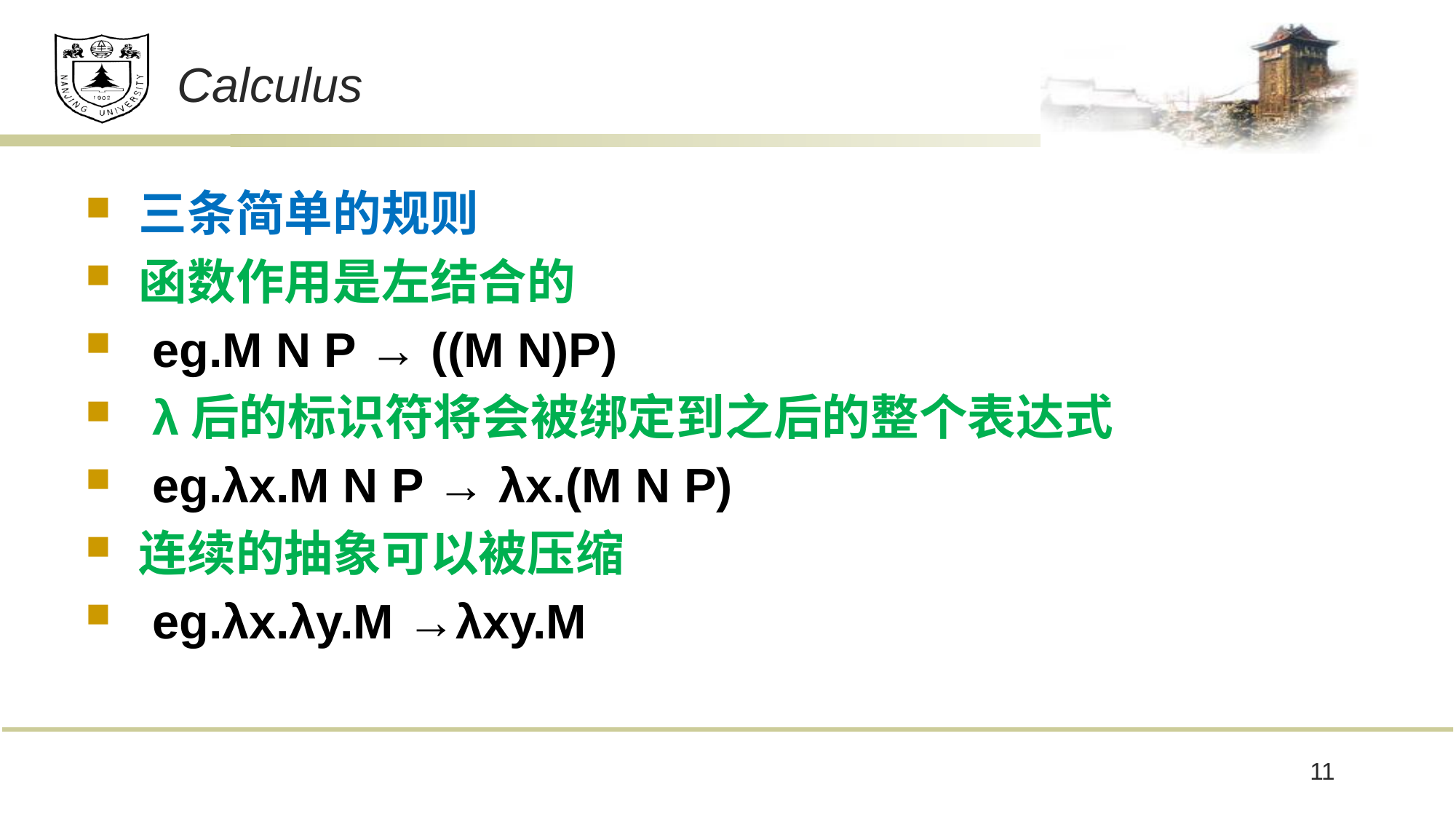

# Calculus
三条简单的规则
函数作用是左结合的
 eg.M N P → ((M N)P)
 λ后的标识符将会被绑定到之后的整个表达式
 eg.λx.M N P → λx.(M N P)
连续的抽象可以被压缩
 eg.λx.λy.M →λxy.M

11